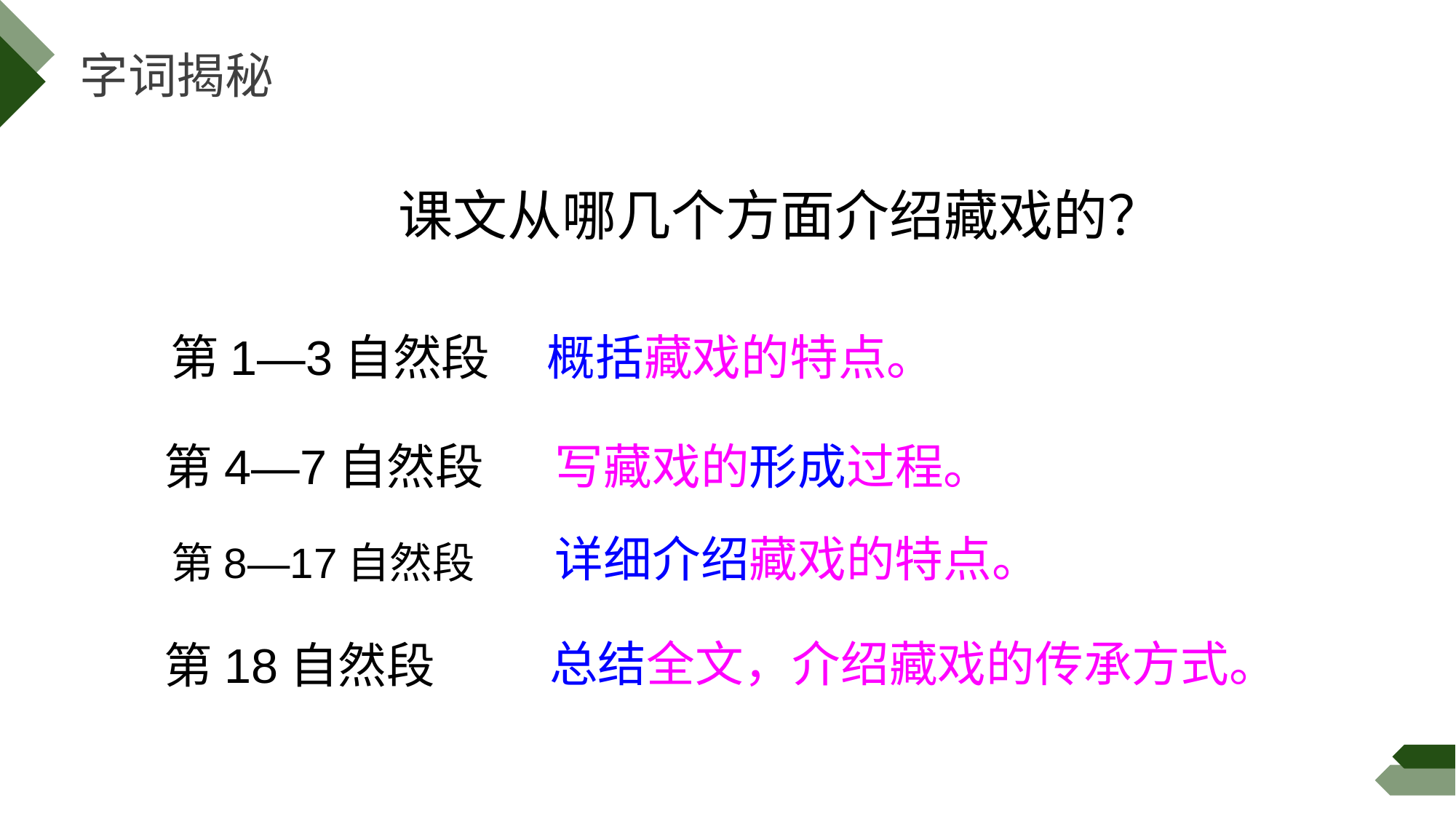

字词揭秘
课文从哪几个方面介绍藏戏的？
第1—3自然段
概括藏戏的特点。
第4—7自然段
写藏戏的形成过程。
详细介绍藏戏的特点。
 第8—17自然段
总结全文，介绍藏戏的传承方式。
第18自然段